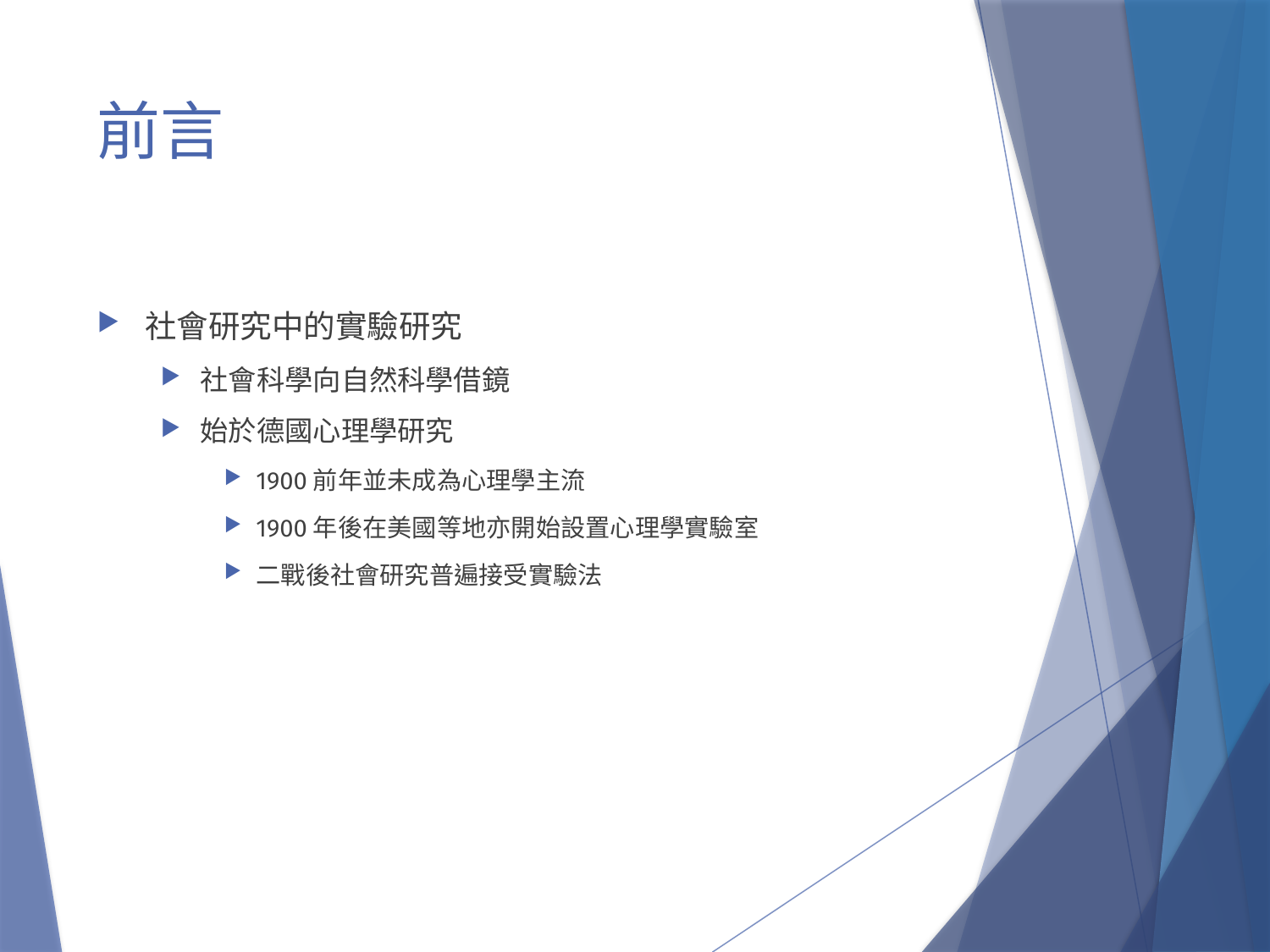

# 前言
社會研究中的實驗研究
社會科學向自然科學借鏡
始於德國心理學研究
1900前年並未成為心理學主流
1900年後在美國等地亦開始設置心理學實驗室
二戰後社會研究普遍接受實驗法